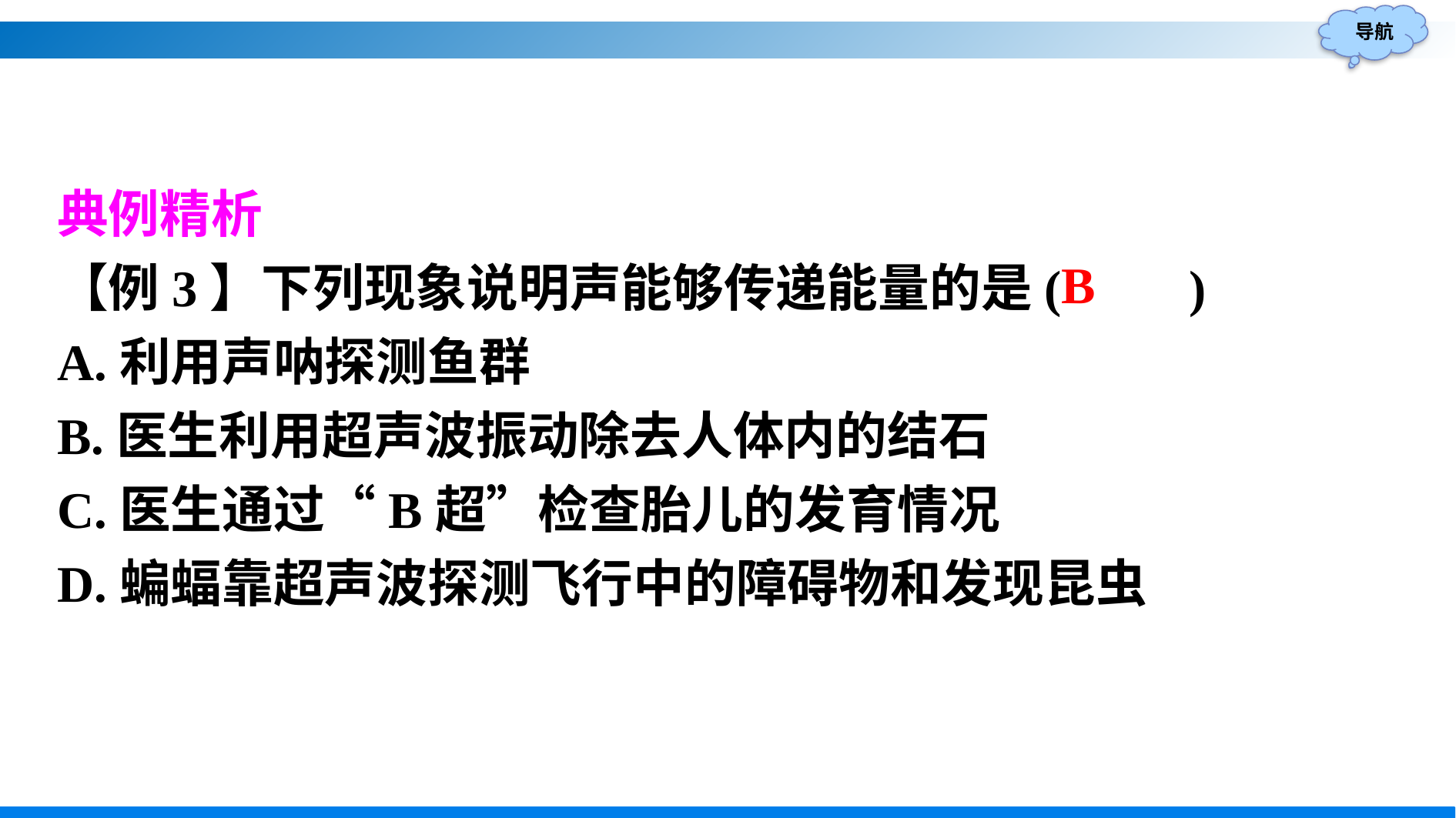

典例精析
【例3】下列现象说明声能够传递能量的是(　　)
A.利用声呐探测鱼群
B.医生利用超声波振动除去人体内的结石
C.医生通过“B超”检查胎儿的发育情况
D.蝙蝠靠超声波探测飞行中的障碍物和发现昆虫
B